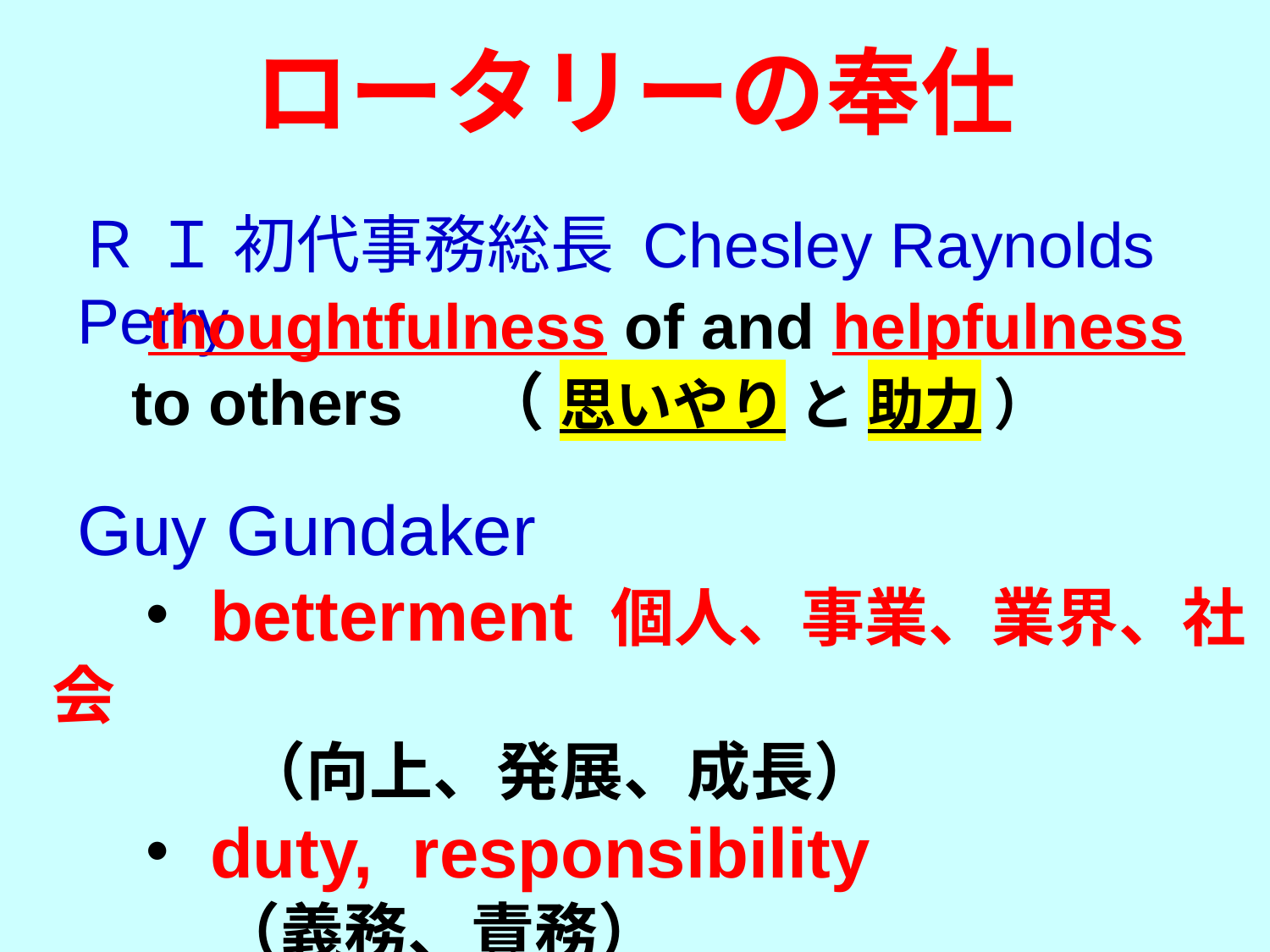

ロータリーの奉仕
Ｒ Ｉ 初代事務総長 Chesley Raynolds Perry
 　 thoughtfulness of and helpfulness
      to others　（ 思いやり と 助力 ）
Guy Gundaker
　・betterment 個人、事業、業界、社会
　　　（向上、発展、成長）
　・duty,  responsibility
      　（義務、責務）